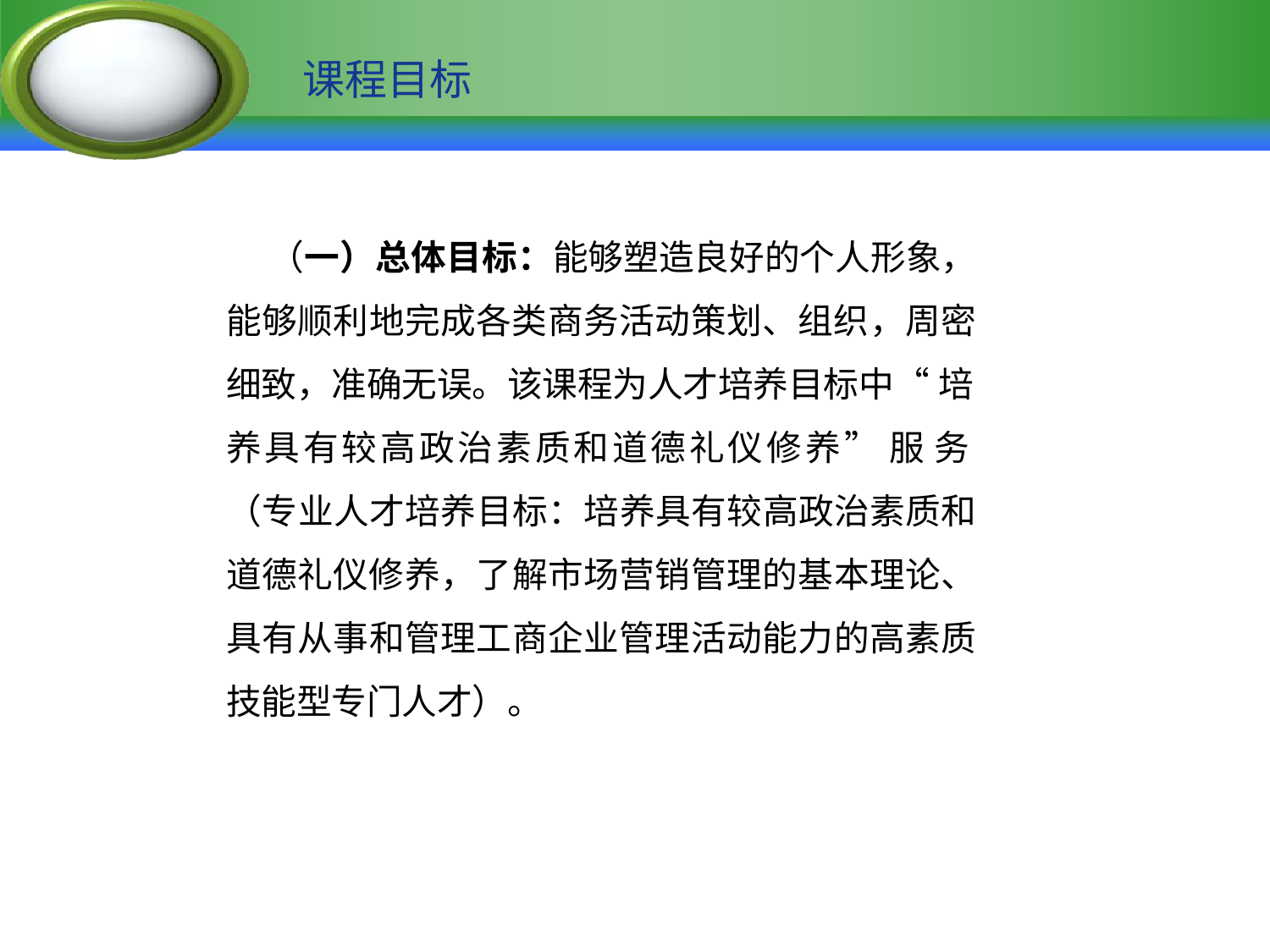

# 课程目标
（一）总体目标：能够塑造良好的个人形象，能够顺利地完成各类商务活动策划、组织，周密细致，准确无误。该课程为人才培养目标中“培养具有较高政治素质和道德礼仪修养”服务（专业人才培养目标：培养具有较高政治素质和道德礼仪修养，了解市场营销管理的基本理论、具有从事和管理工商企业管理活动能力的高素质技能型专门人才）。